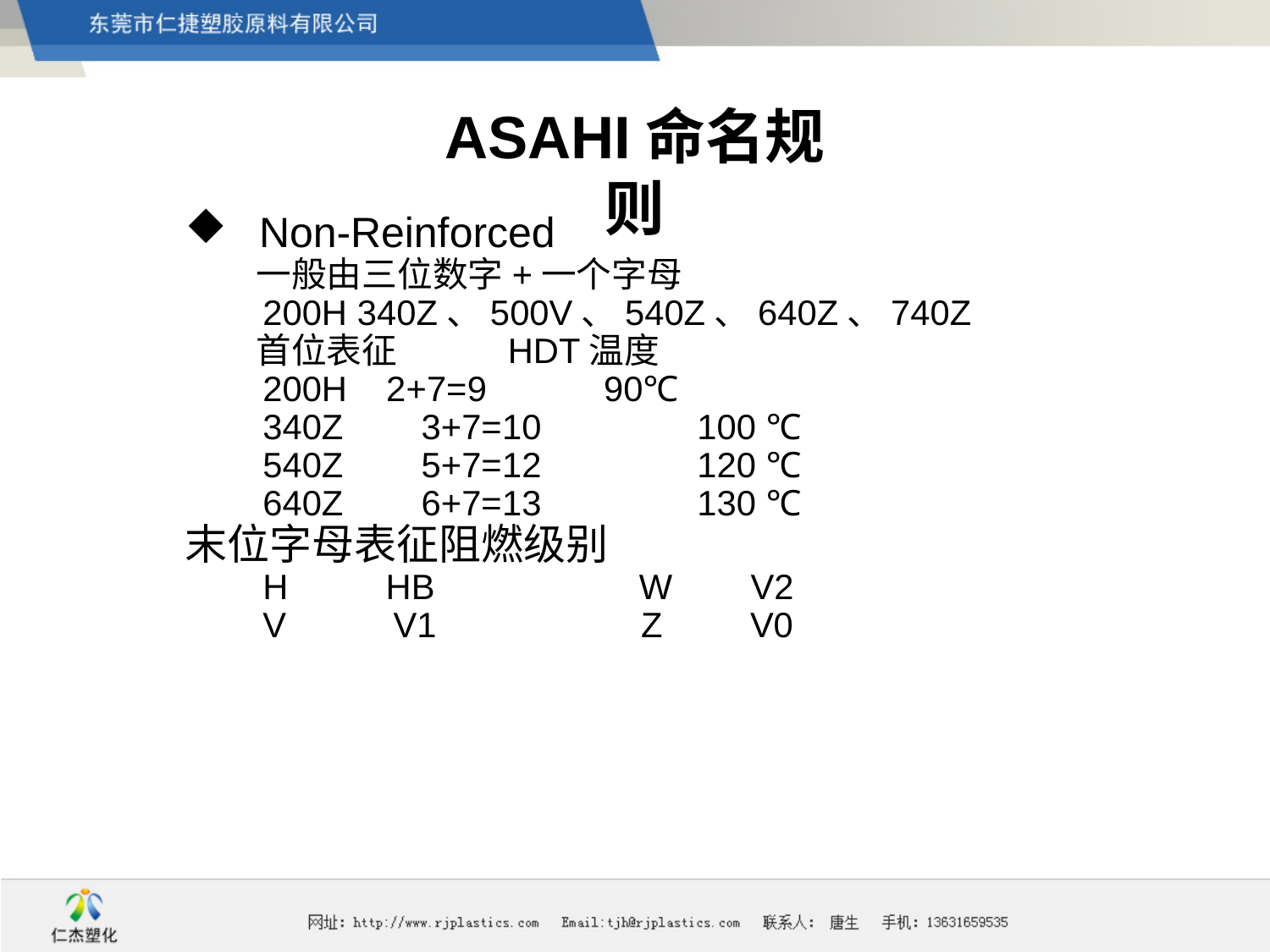

# ASAHI命名规则
Non-Reinforced
        一般由三位数字+一个字母
        200H 340Z、500V、540Z、640Z、740Z
        首位表征             HDT温度
        200H    2+7=9            90℃
        340Z        3+7=10                100 ℃
        540Z        5+7=12                120 ℃
        640Z        6+7=13                130 ℃
末位字母表征阻燃级别
        H          HB                     W        V2
        V           V1                     Z         V0